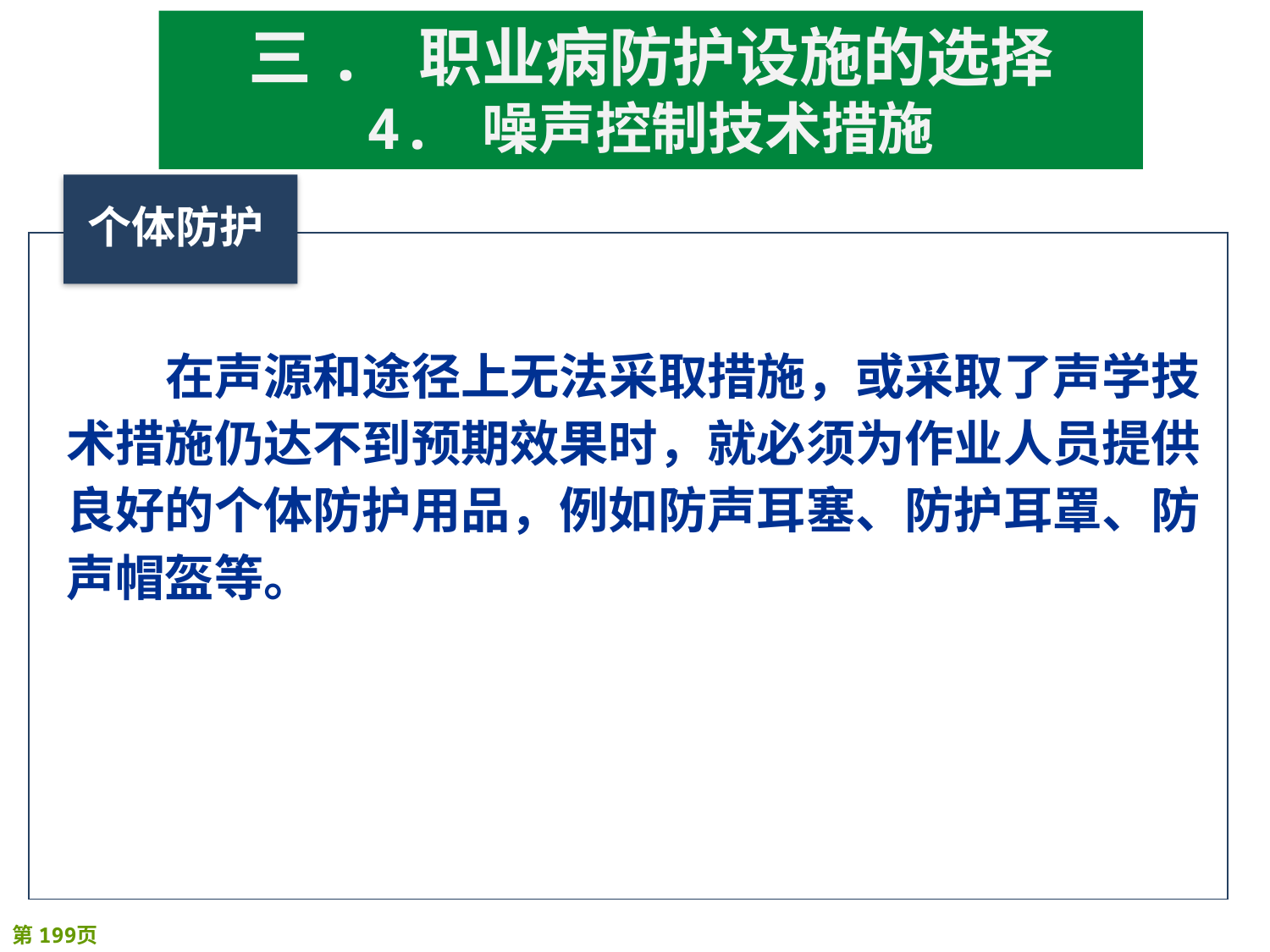

三. 职业病防护设施的选择
4. 噪声控制技术措施
 个体防护

          在声源和途径上无法采取措施，或采取了声学技术措施仍达不到预期效果时，就必须为作业人员提供良好的个体防护用品，例如防声耳塞、防护耳罩、防声帽盔等。